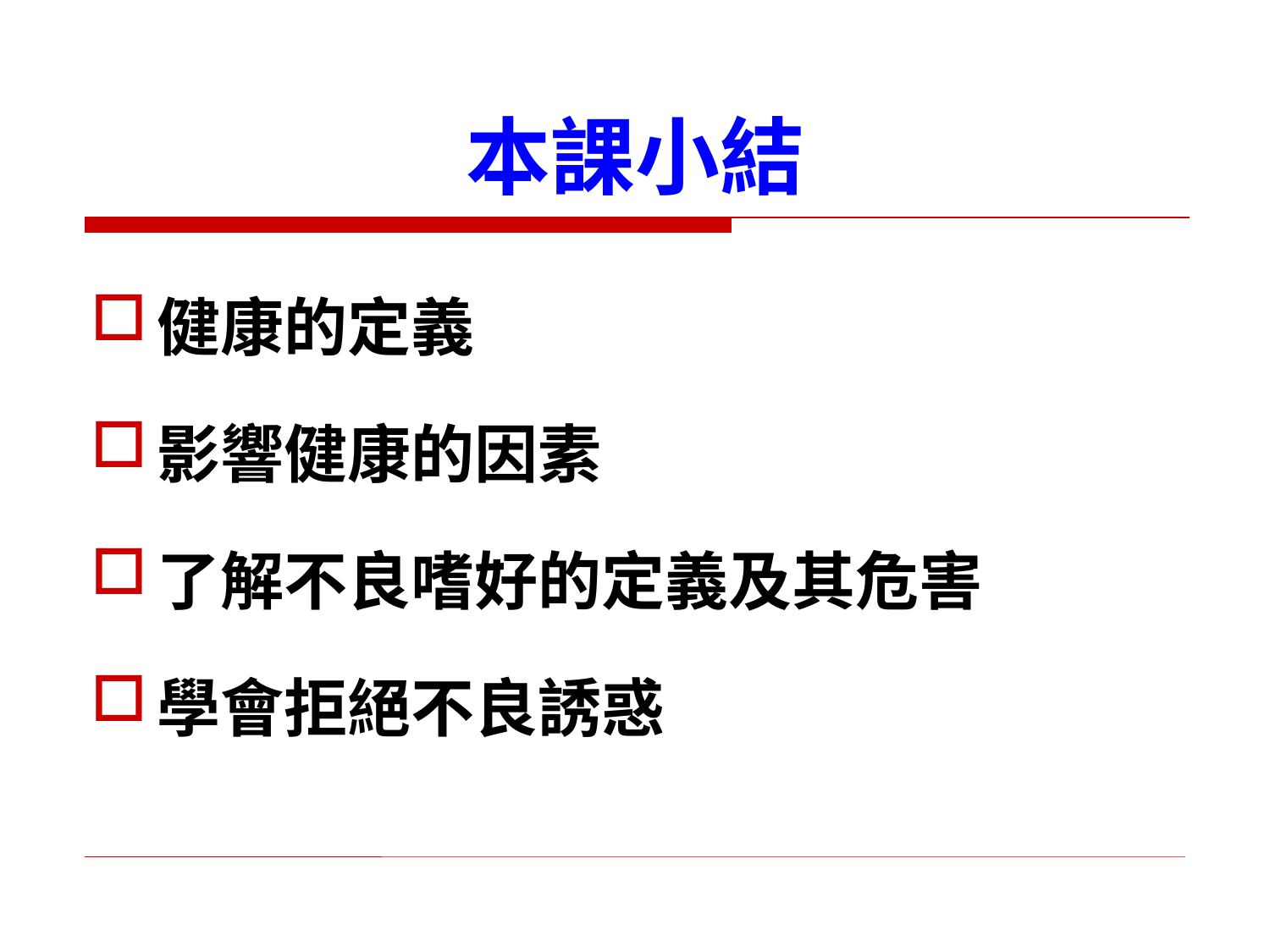

# 本課小結
健康的定義
影響健康的因素
了解不良嗜好的定義及其危害
學會拒絕不良誘惑